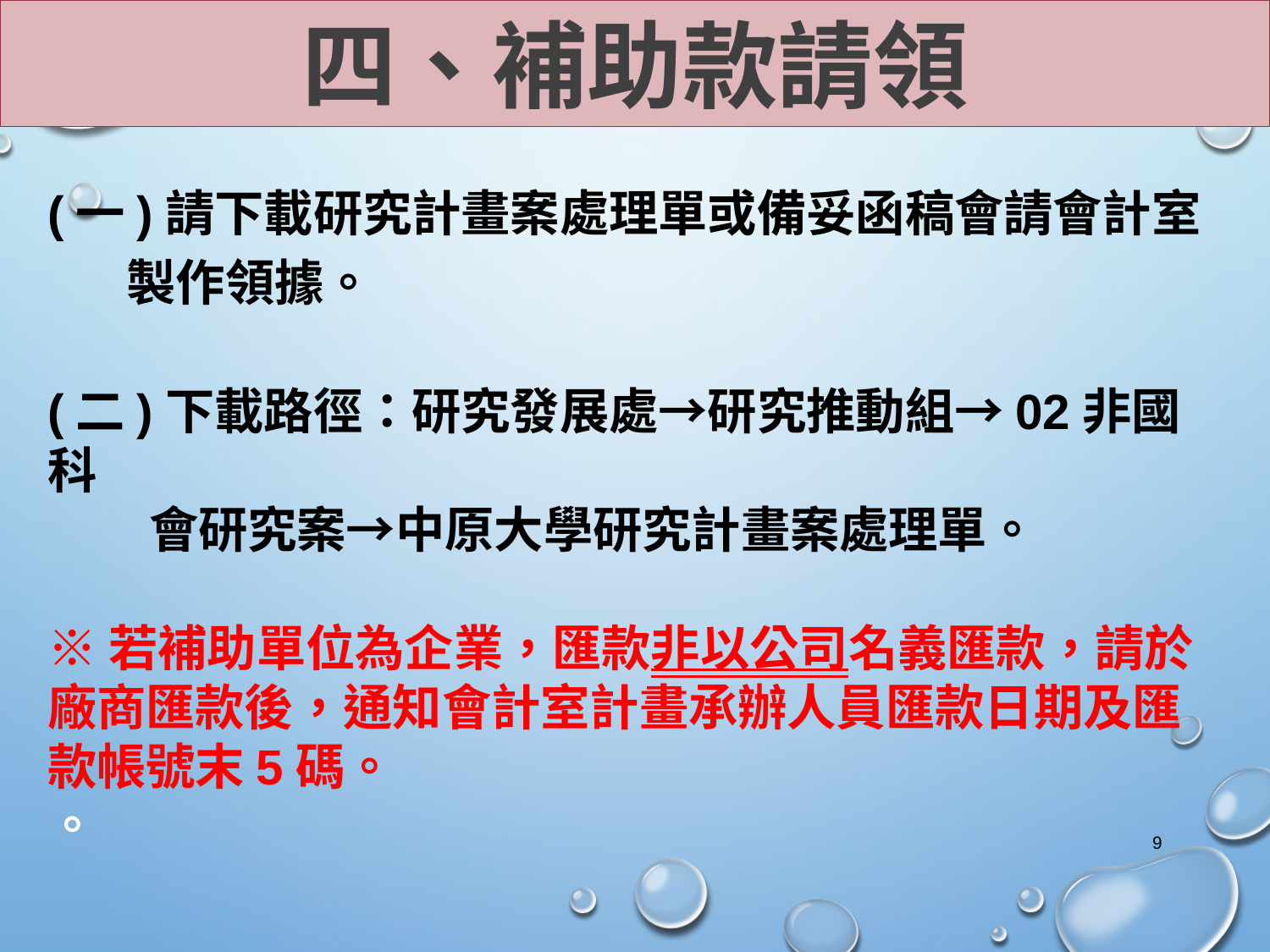

四、補助款請領
(一)請下載研究計畫案處理單或備妥函稿會請會計室
      製作領據。

(二)下載路徑：研究發展處→研究推動組→02非國科
        會研究案→中原大學研究計畫案處理單。

※若補助單位為企業，匯款非以公司名義匯款，請於廠商匯款後，通知會計室計畫承辦人員匯款日期及匯款帳號末5碼。
。

9